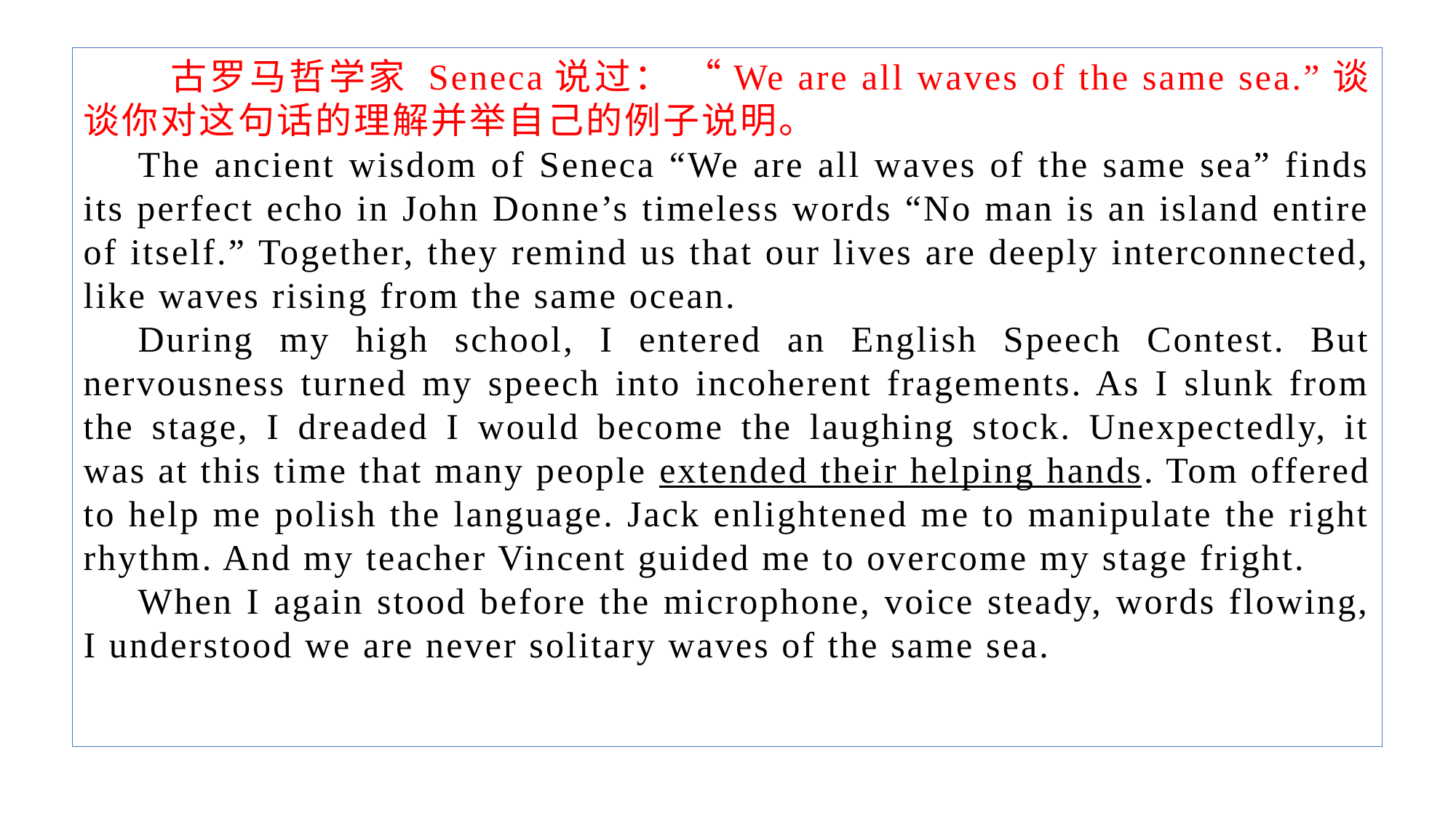

古罗马哲学家 Seneca说过： “We are all waves of the same sea.”谈谈你对这句话的理解并举自己的例子说明。
The ancient wisdom of Seneca “We are all waves of the same sea” finds its perfect echo in John Donne’s timeless words “No man is an island entire of itself.” Together, they remind us that our lives are deeply interconnected, like waves rising from the same ocean.
During my high school, I entered an English Speech Contest. But nervousness turned my speech into incoherent fragements. As I slunk from the stage, I dreaded I would become the laughing stock. Unexpectedly, it was at this time that many people extended their helping hands. Tom offered to help me polish the language. Jack enlightened me to manipulate the right rhythm. And my teacher Vincent guided me to overcome my stage fright.
When I again stood before the microphone, voice steady, words flowing, I understood we are never solitary waves of the same sea.